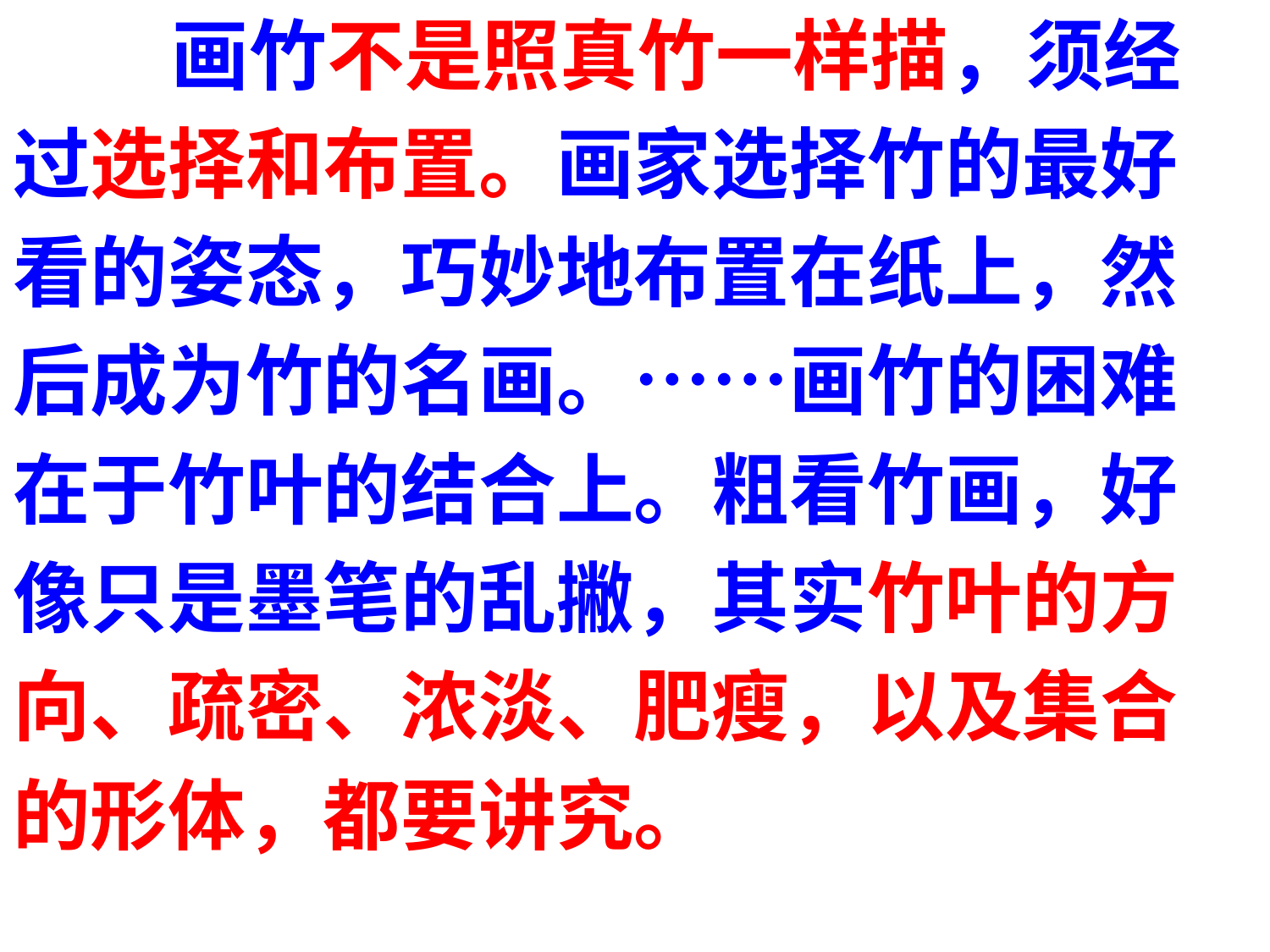

画竹不是照真竹一样描，须经
过选择和布置。画家选择竹的最好
看的姿态，巧妙地布置在纸上，然
后成为竹的名画。……画竹的困难
在于竹叶的结合上。粗看竹画，好
像只是墨笔的乱撇，其实竹叶的方
向、疏密、浓淡、肥瘦，以及集合
的形体，都要讲究。